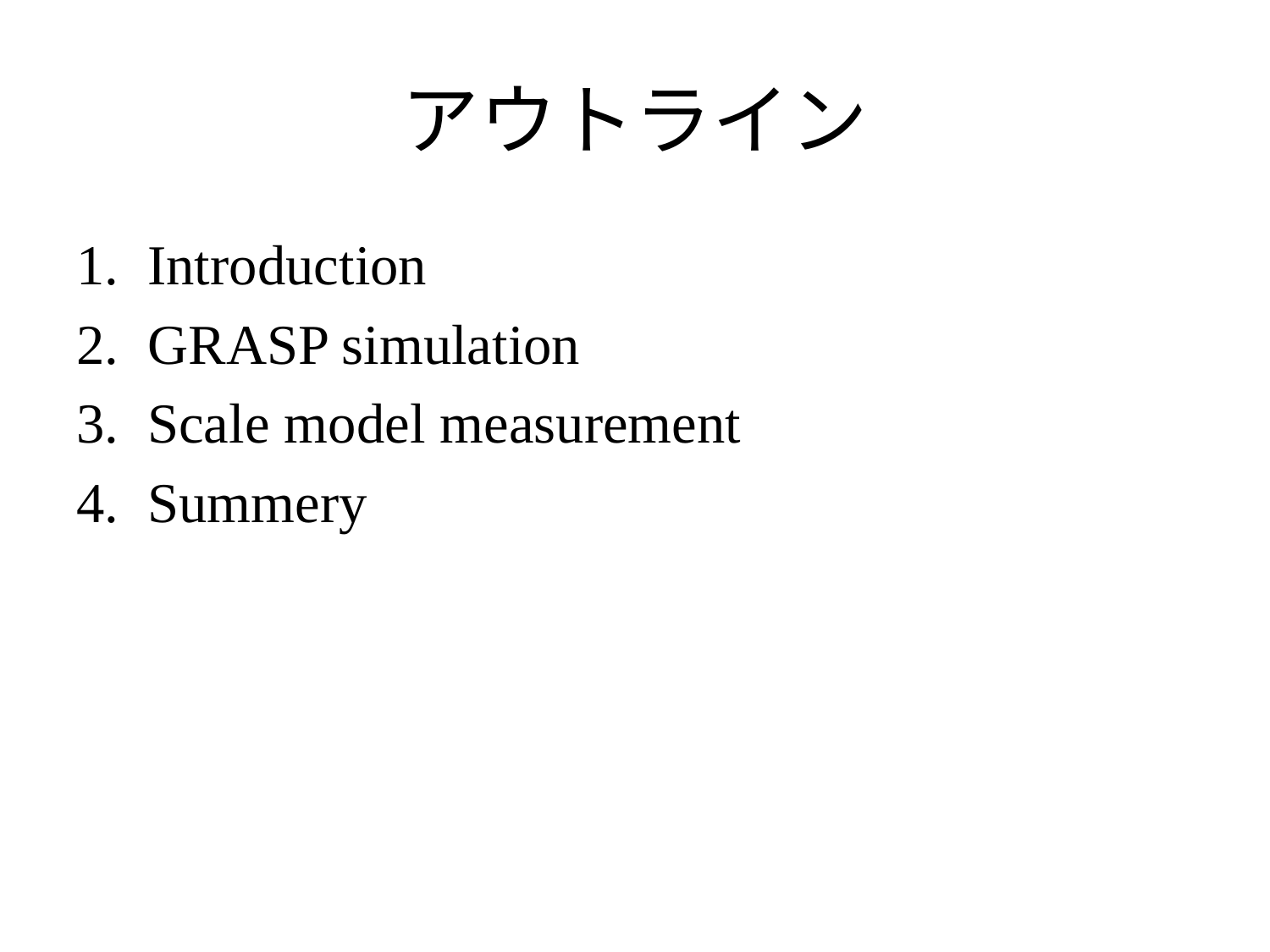

# アウトライン
Introduction
GRASP simulation
Scale model measurement
Summery